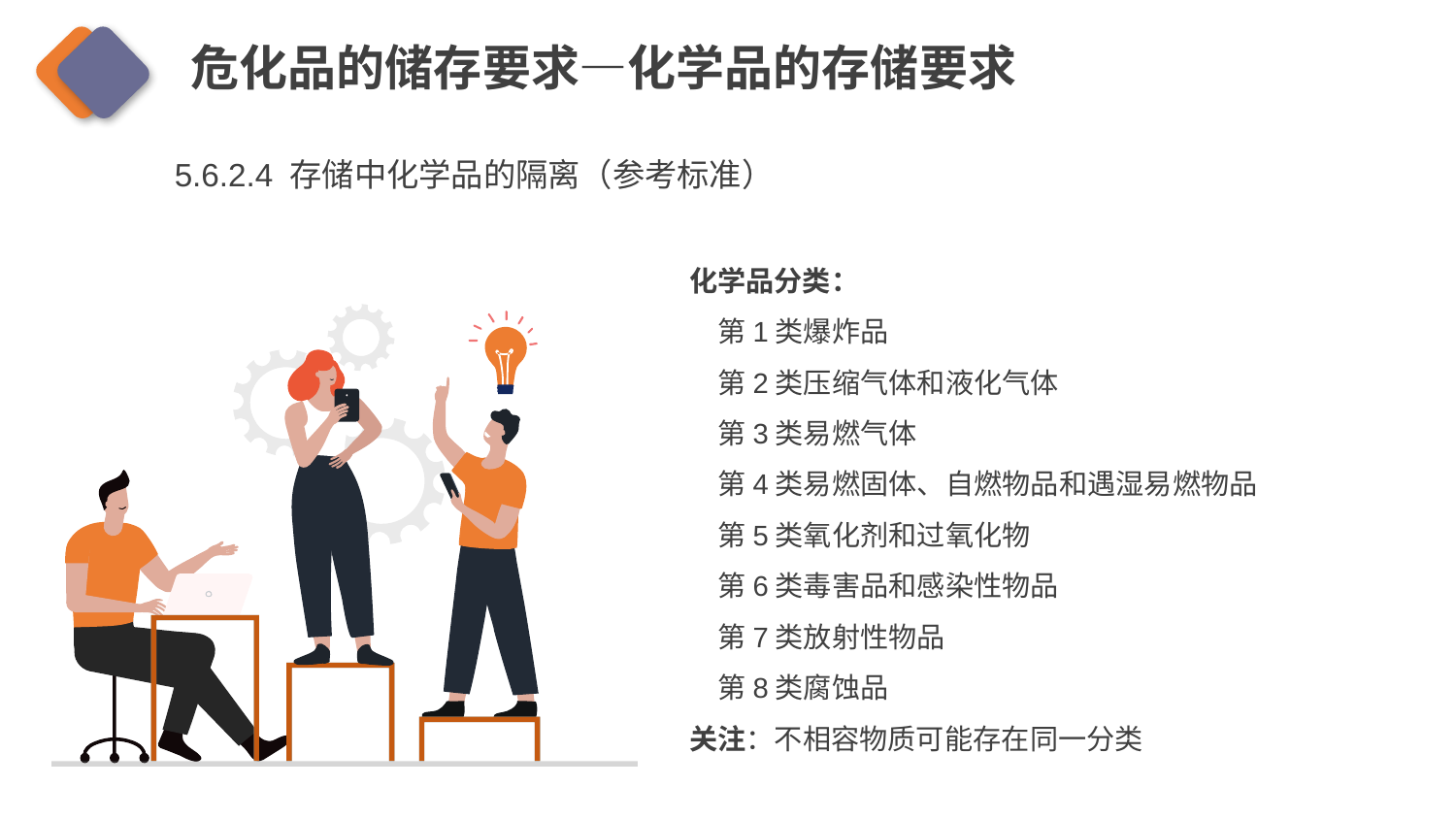

危化品的储存要求—化学品的存储要求
5.6.2.4 存储中化学品的隔离（参考标准）
化学品分类：
第1类爆炸品
第2类压缩气体和液化气体
第3类易燃气体
第4类易燃固体、自燃物品和遇湿易燃物品
第5类氧化剂和过氧化物
第6类毒害品和感染性物品
第7类放射性物品
第8类腐蚀品
关注：不相容物质可能存在同一分类